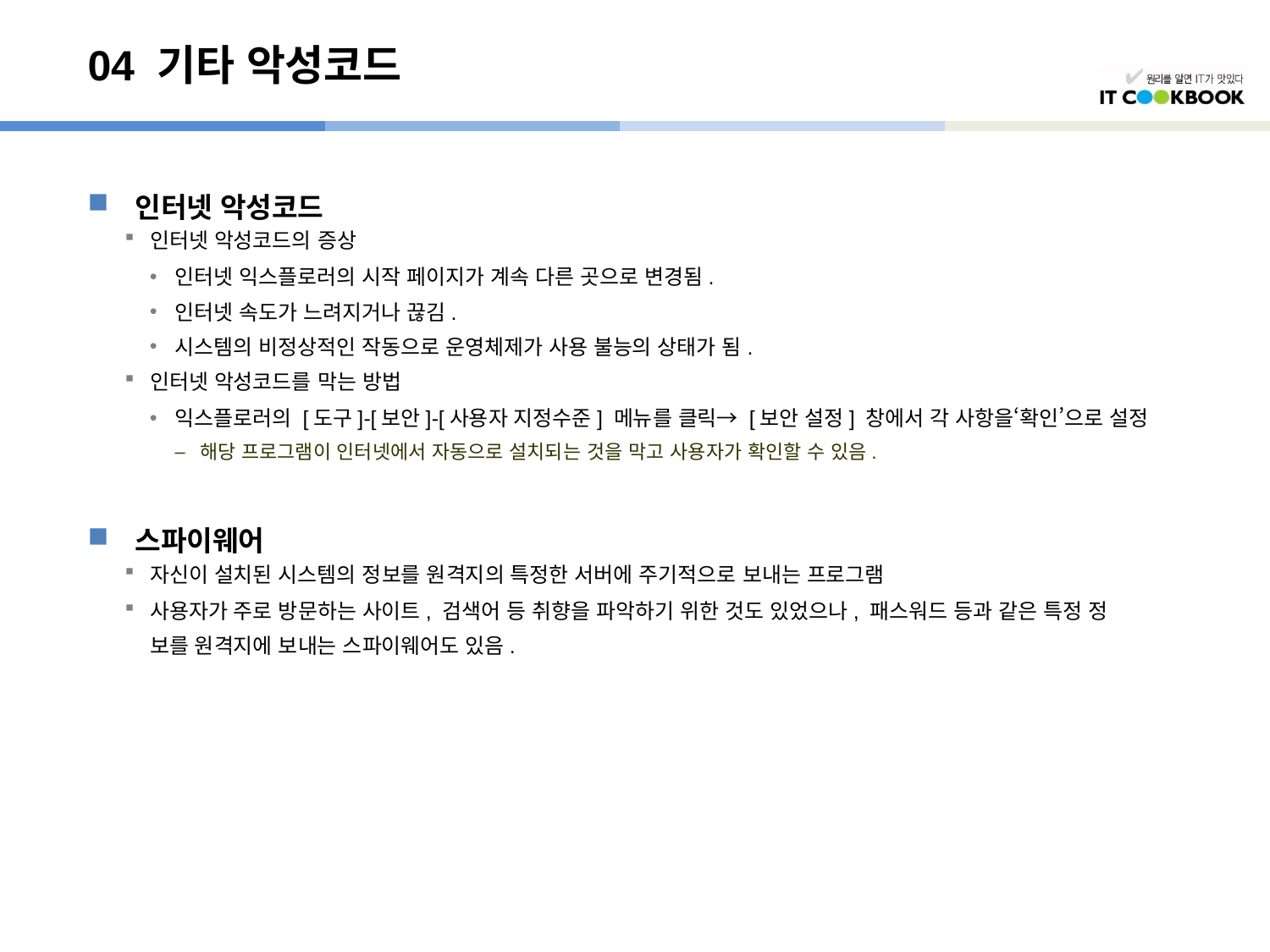

# 04 기타 악성코드
인터넷 악성코드
인터넷 악성코드의 증상
인터넷 익스플로러의 시작 페이지가 계속 다른 곳으로 변경됨.
인터넷 속도가 느려지거나 끊김.
시스템의 비정상적인 작동으로 운영체제가 사용 불능의 상태가 됨.
인터넷 악성코드를 막는 방법
익스플로러의 [도구]-[보안]-[사용자 지정수준] 메뉴를 클릭→ [보안 설정] 창에서 각 사항을‘확인’으로 설정
해당 프로그램이 인터넷에서 자동으로 설치되는 것을 막고 사용자가 확인할 수 있음.

스파이웨어
자신이 설치된 시스템의 정보를 원격지의 특정한 서버에 주기적으로 보내는 프로그램
사용자가 주로 방문하는 사이트, 검색어 등 취향을 파악하기 위한 것도 있었으나, 패스워드 등과 같은 특정 정
	보를 원격지에 보내는 스파이웨어도 있음.